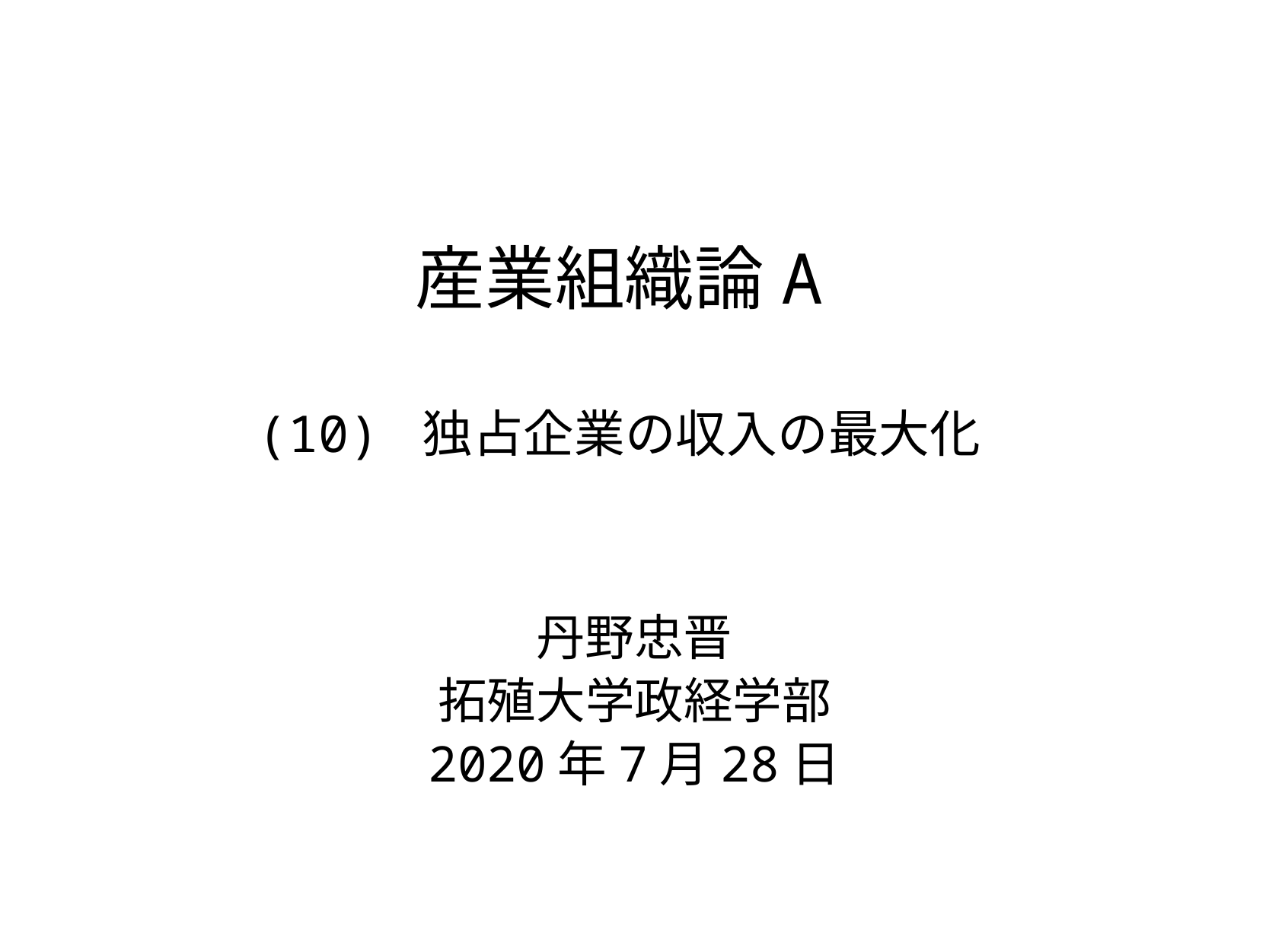

# 産業組織論A (10) 独占企業の収入の最大化

丹野忠晋
拓殖大学政経学部
2020年7月28日